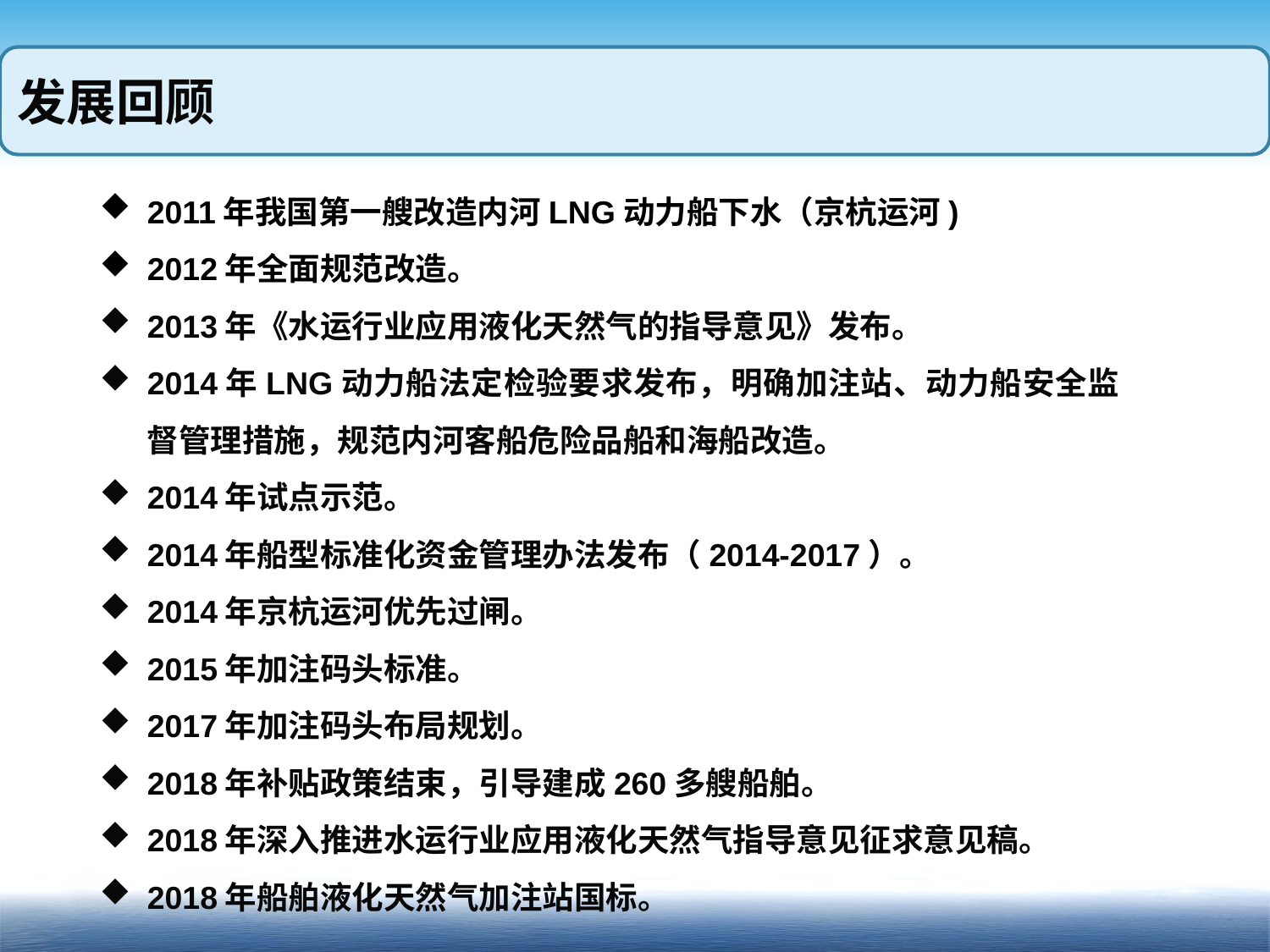

发展回顾
2011年我国第一艘改造内河LNG动力船下水（京杭运河)
2012年全面规范改造。
2013年《水运行业应用液化天然气的指导意见》发布。
2014年LNG动力船法定检验要求发布，明确加注站、动力船安全监督管理措施，规范内河客船危险品船和海船改造。
2014年试点示范。
2014年船型标准化资金管理办法发布（2014-2017）。
2014年京杭运河优先过闸。
2015年加注码头标准。
2017年加注码头布局规划。
2018年补贴政策结束，引导建成260多艘船舶。
2018年深入推进水运行业应用液化天然气指导意见征求意见稿。
2018年船舶液化天然气加注站国标。